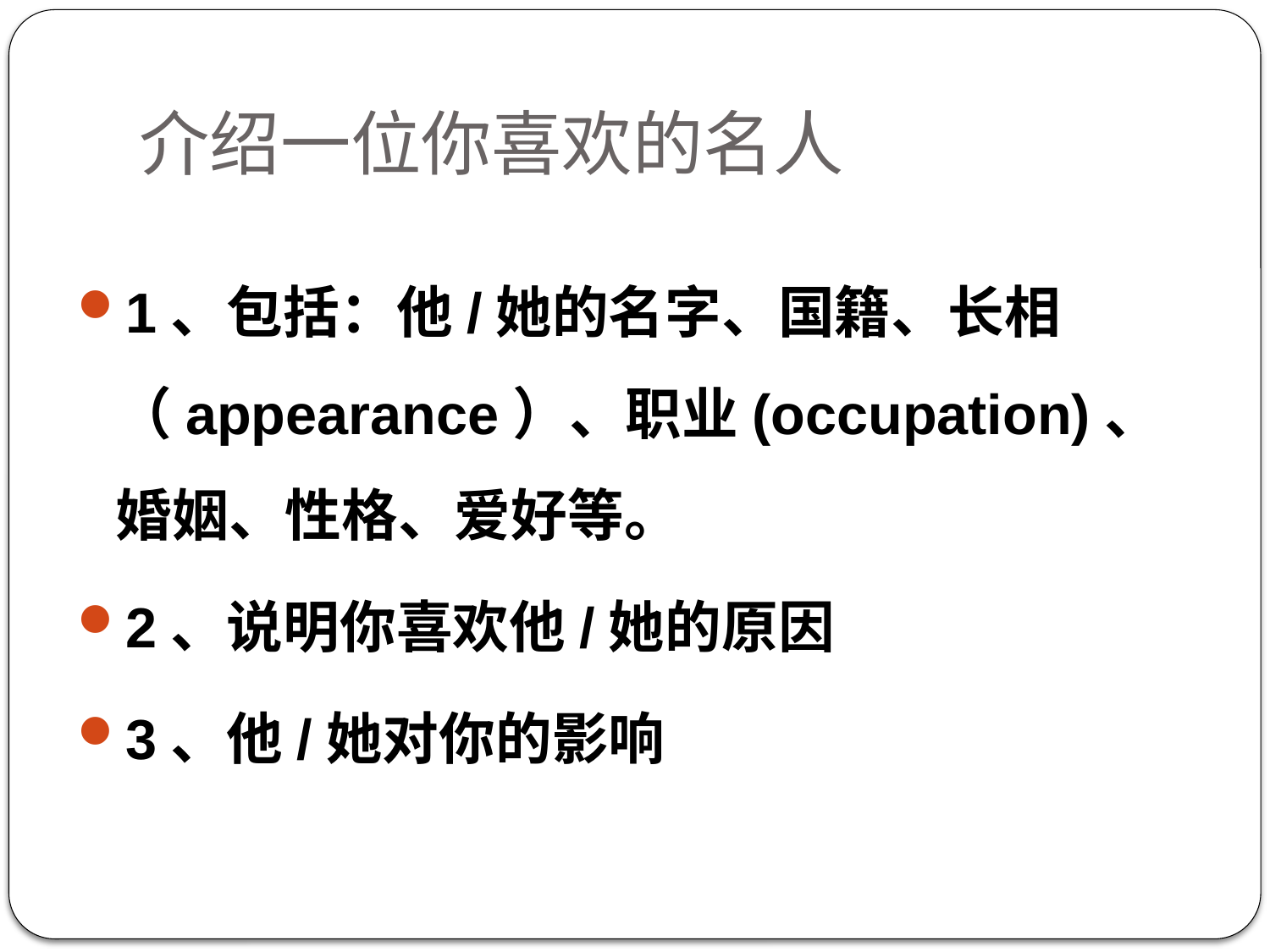

# 介绍一位你喜欢的名人
1、包括：他/她的名字、国籍、长相（appearance）、职业(occupation)、婚姻、性格、爱好等。
2、说明你喜欢他/她的原因
3、他/她对你的影响